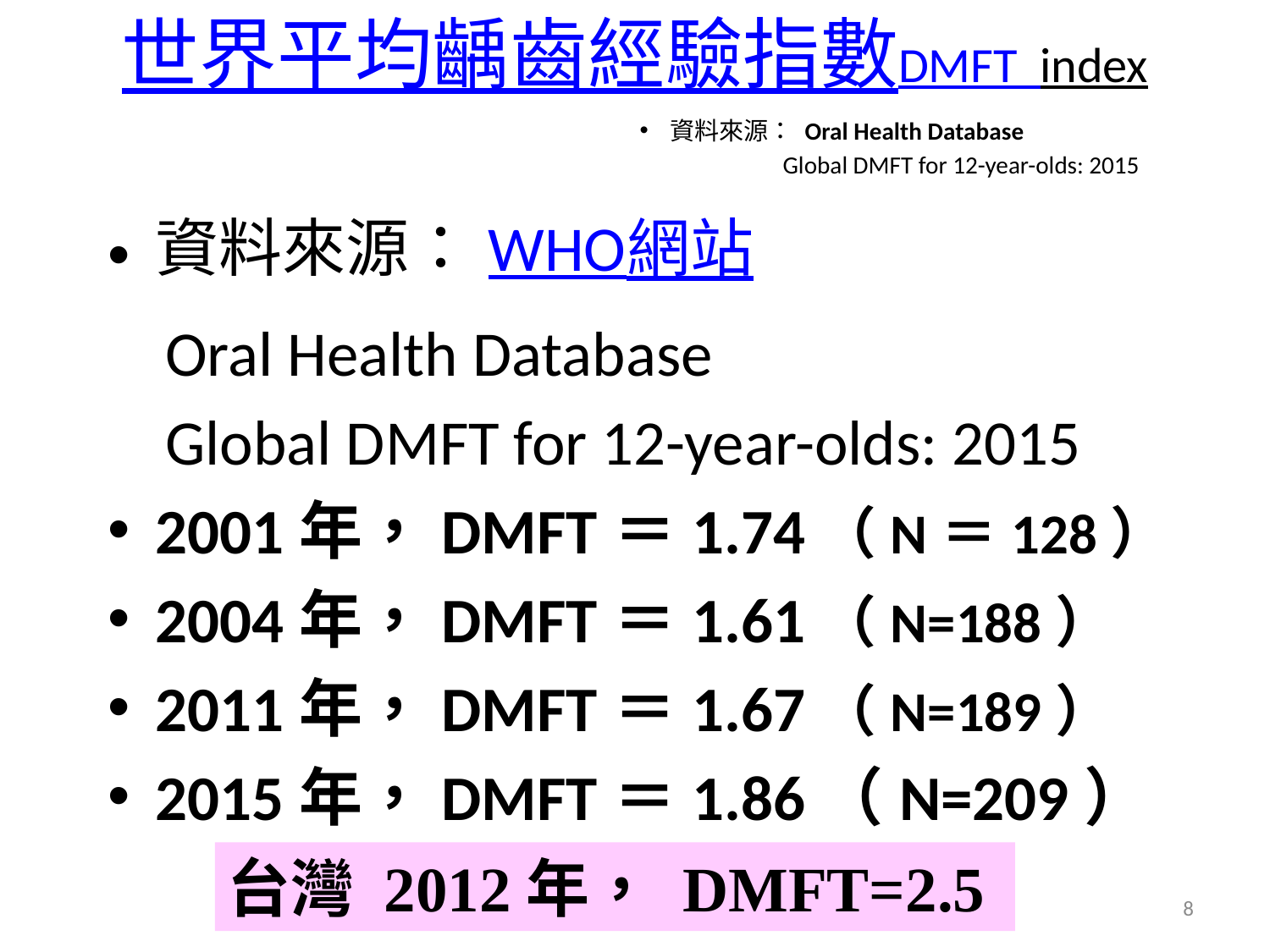

# 世界平均齲齒經驗指數DMFT  index
資料來源： Oral Health Database
                          Global DMFT for 12-year-olds: 2015
資料來源：WHO網站
    Oral Health Database
    Global DMFT for 12-year-olds: 2015
2001年，DMFT＝1.74（N＝128）
2004年，DMFT＝1.61（N=188）
2011年，DMFT＝1.67（N=189）
2015年，DMFT＝1.86（N=209）

台灣 2012年， DMFT=2.5
8